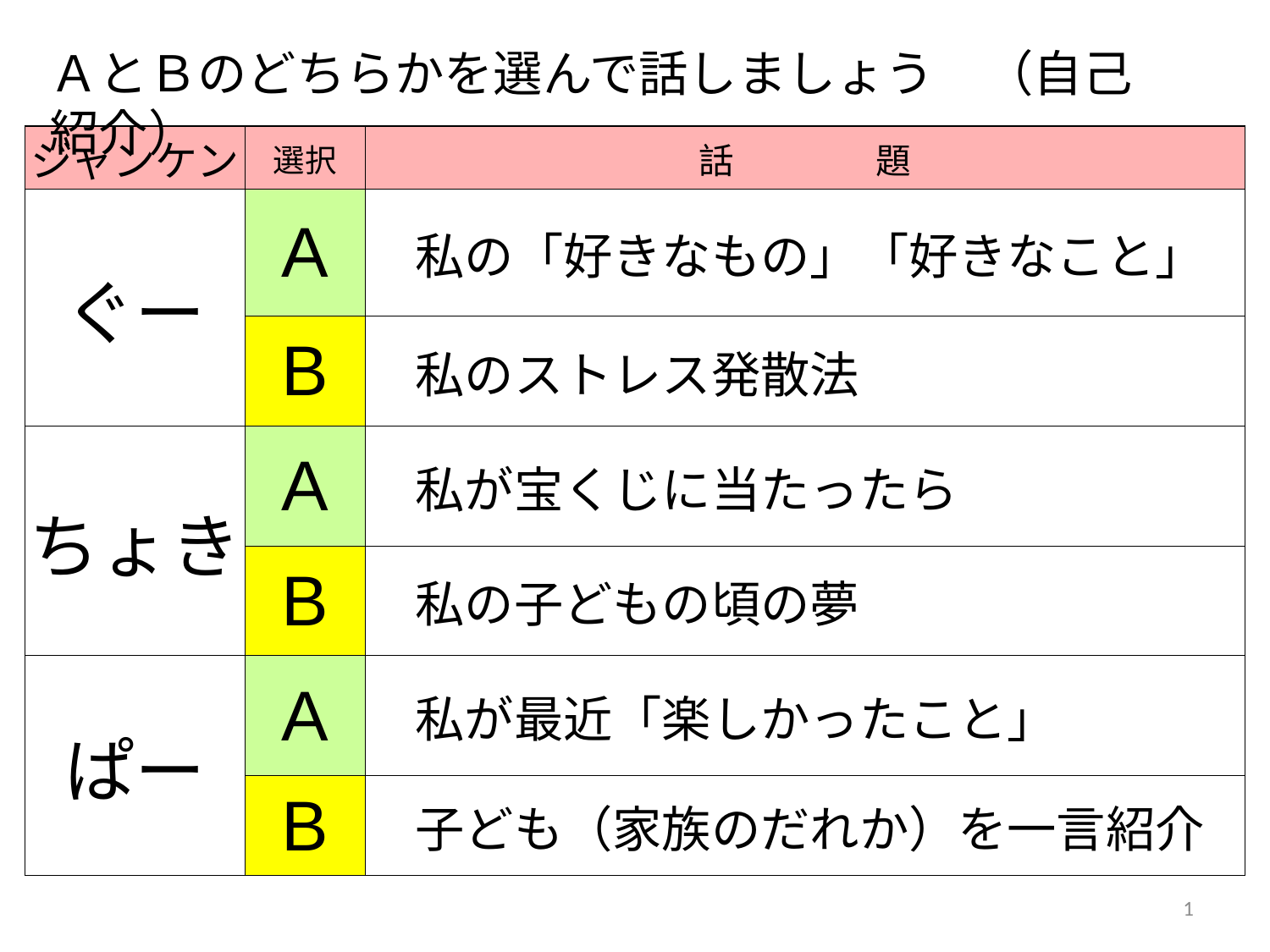

ＡとＢのどちらかを選んで話しましょう　（自己紹介）
| ジャンケン | 選択 | 話　　　　題 |
| --- | --- | --- |
| ぐー | A | 私の「好きなもの」「好きなこと」 |
|  | B | 私のストレス発散法 |
| ちょき | A | 私が宝くじに当たったら |
|  | B | 私の子どもの頃の夢 |
| ぱー | A | 私が最近「楽しかったこと」 |
|  | B | 子ども（家族のだれか）を一言紹介 |
1